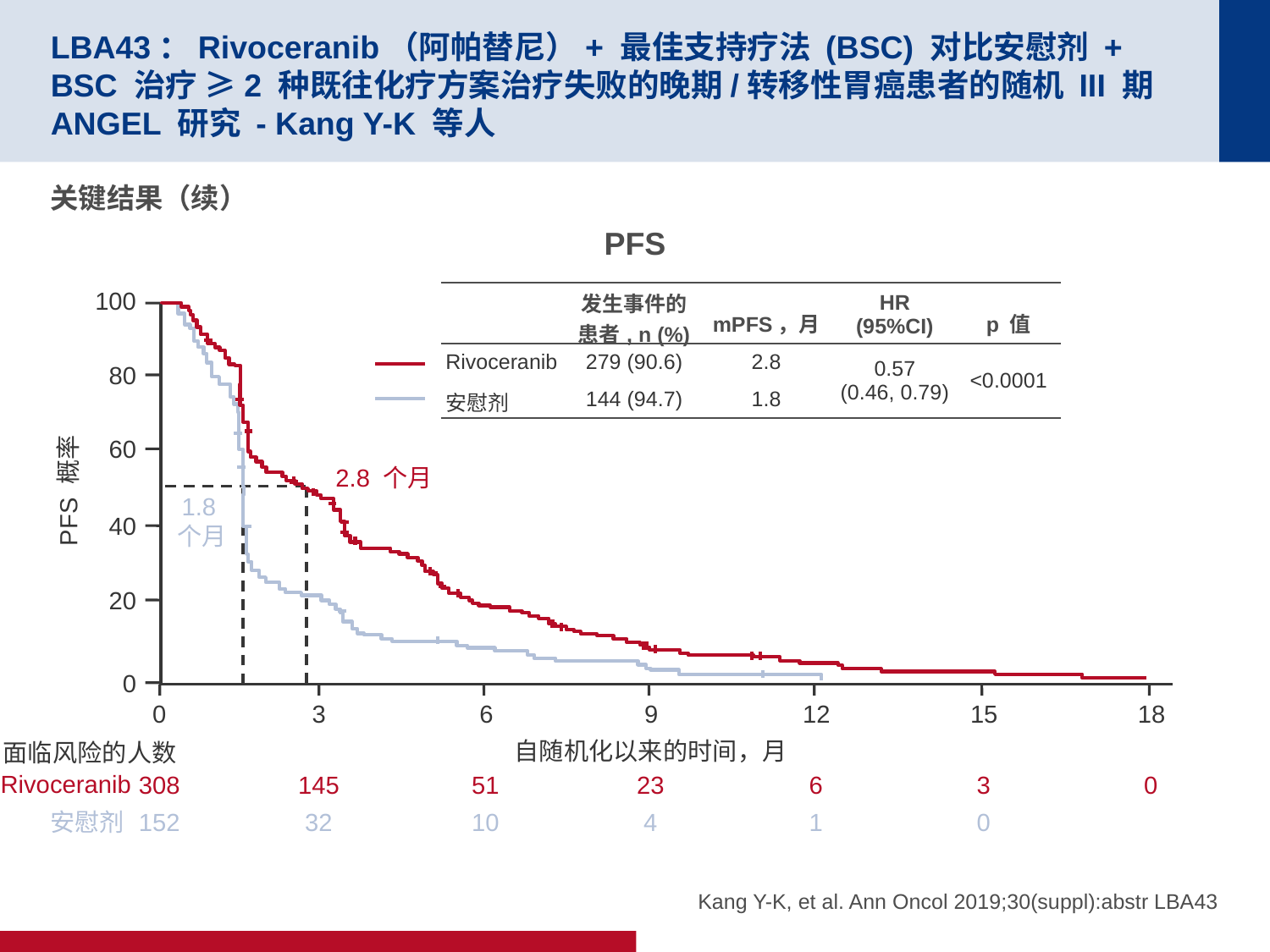

# LBA43：Rivoceranib（阿帕替尼）+ 最佳支持疗法 (BSC) 对比安慰剂 + BSC 治疗 ≥2 种既往化疗方案治疗失败的晚期/转移性胃癌患者的随机 III 期 ANGEL 研究 - Kang Y-K 等人
关键结果（续）
PFS
100
|  | 发生事件的患者, n (%) | mPFS，月 | HR (95%CI) | p 值 |
| --- | --- | --- | --- | --- |
| Rivoceranib | 279 (90.6) | 2.8 | 0.57 (0.46, 0.79) | <0.0001 |
| 安慰剂 | 144 (94.7) | 1.8 |  |  |

80

60

2.8 个月
PFS 概率
1.8
个月
40

20

0

0
3
6
9
12
15
18
自随机化以来的时间，月
面临风险的人数
Rivoceranib
308
145
51
23
6
3
0
安慰剂
152
32
10
4
1
0
Kang Y-K, et al. Ann Oncol 2019;30(suppl):abstr LBA43